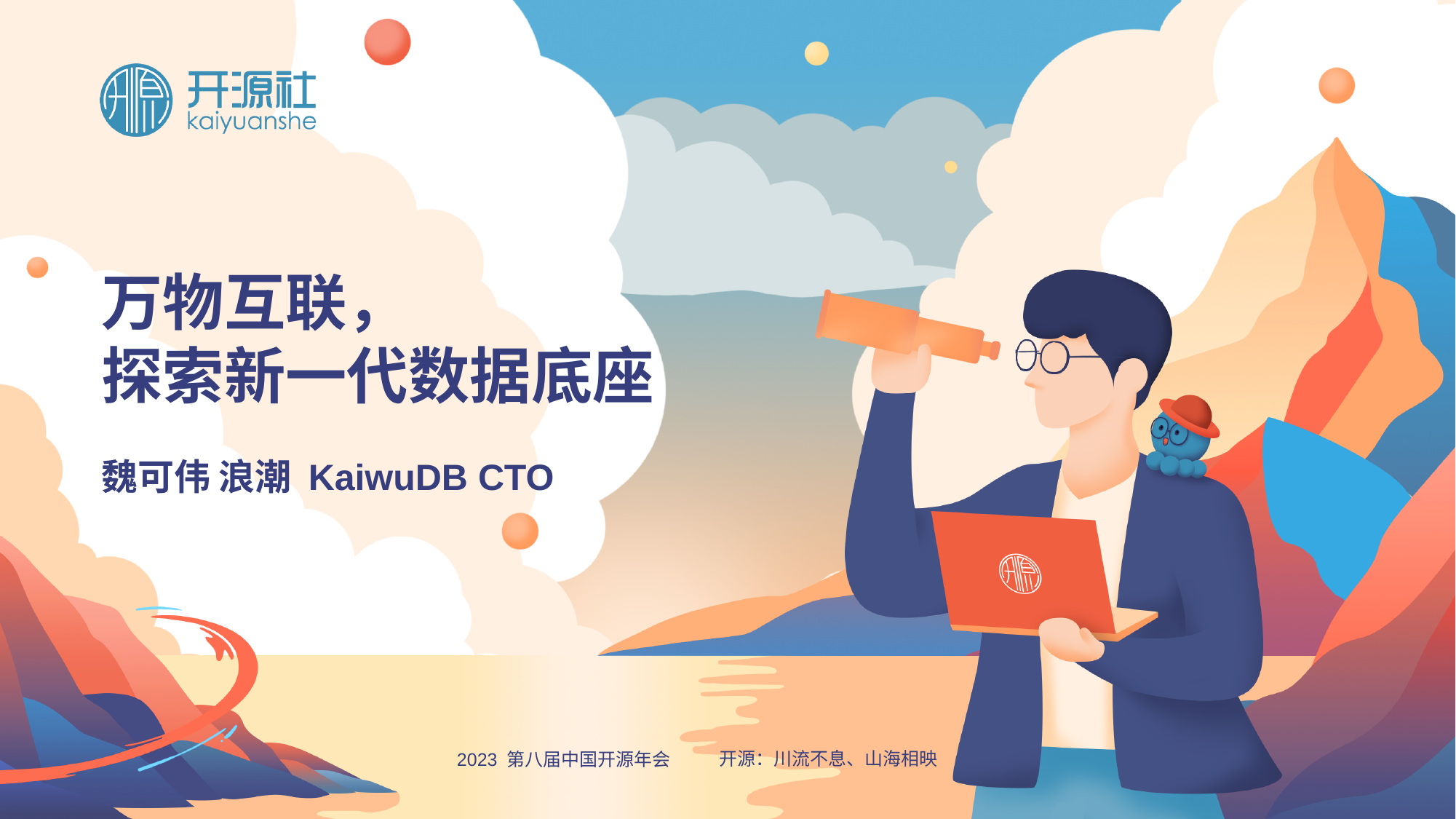

# 万物互联， 探索新一代数据底座
魏可伟 浪潮 KaiwuDB CTO